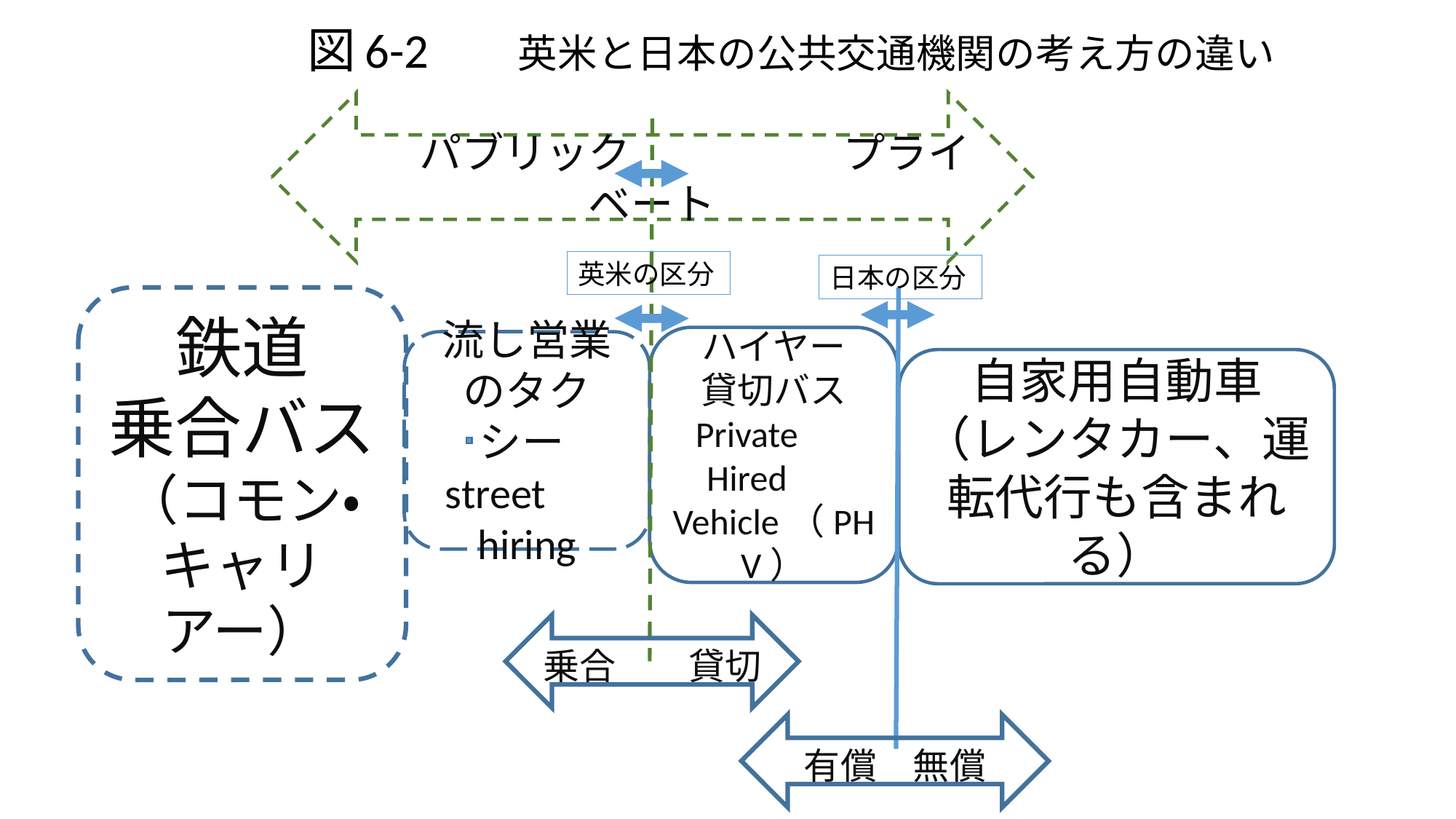

図6-2　　英米と日本の公共交通機関の考え方の違い
　　パブリック　　　　　プライベート
英米の区分
日本の区分
鉄道
乗合バス
（コモン・キャリアー）
ハイヤー
貸切バス
Private　Hired　Vehicle（PHV）
流し営業のタクシーstreet　hiring
自家用自動車
（レンタカー、運転代行も含まれる）

乗合　　貸切
有償　無償